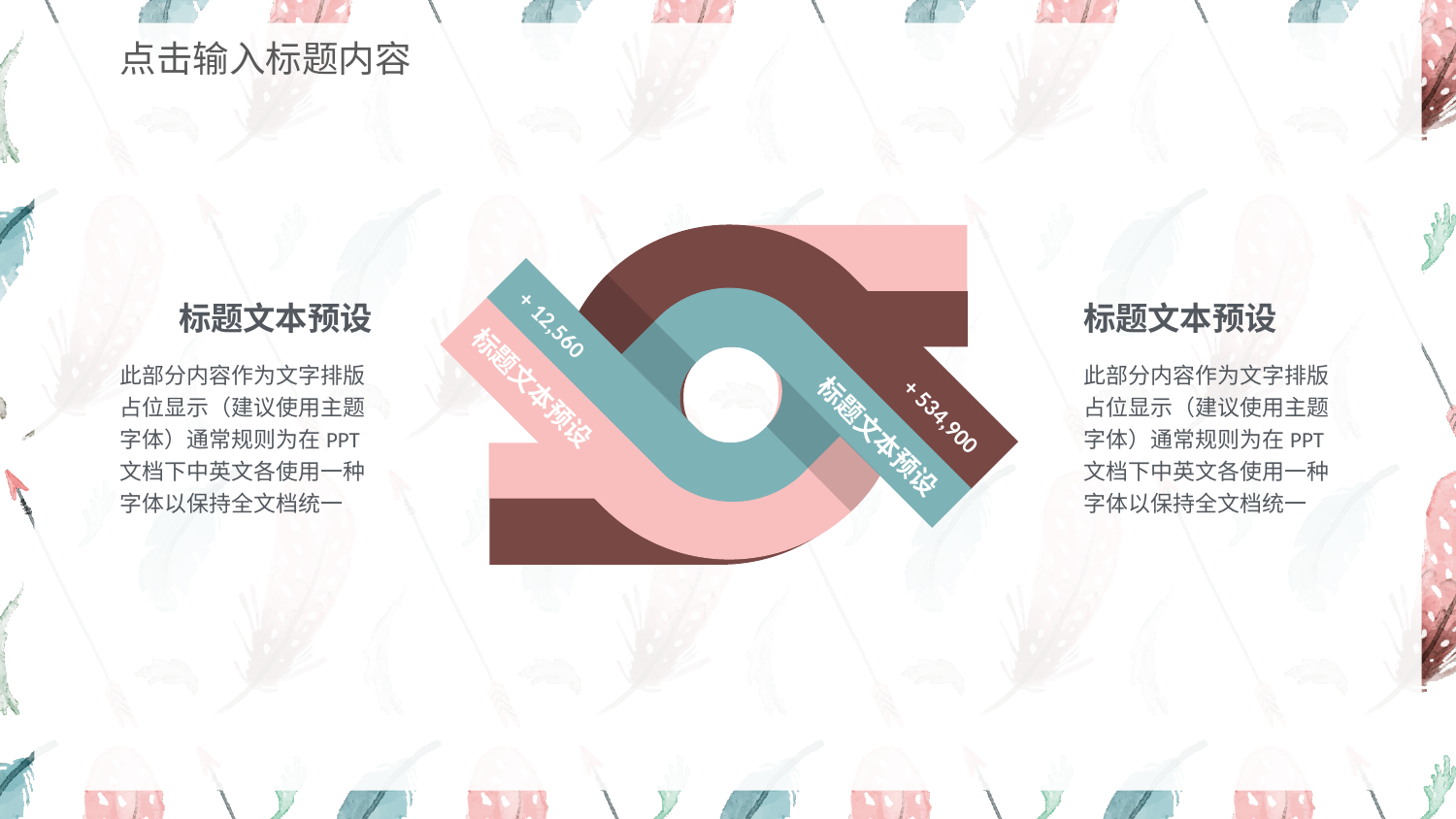

点击输入标题内容

+ 534,900
标题文本预设

+ 12,560
标题文本预设

标题文本预设
标题文本预设
此部分内容作为文字排版占位显示（建议使用主题字体）通常规则为在PPT文档下中英文各使用一种字体以保持全文档统一
此部分内容作为文字排版占位显示（建议使用主题字体）通常规则为在PPT文档下中英文各使用一种字体以保持全文档统一